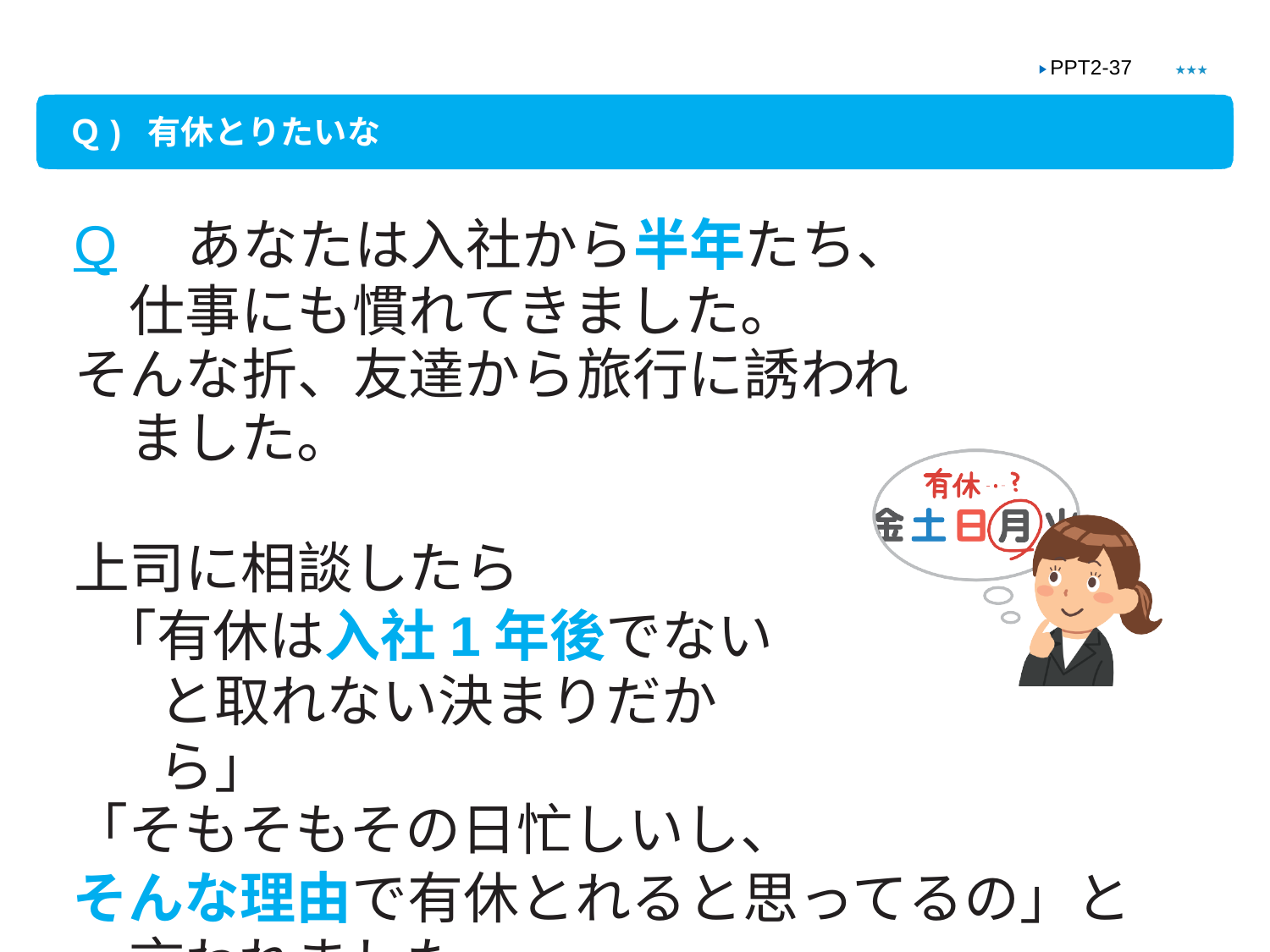

★★★
▶ PPT2-37

Ｑ)  有休とりたいな
Q　あなたは入社から半年たち、仕事にも慣れてきました。
そんな折、友達から旅行に誘われました。
上司に相談したら
「有休は入社1年後でないと取れない決まりだから」
「そもそもその日忙しいし、
そんな理由で有休とれると思ってるの」と言われました。